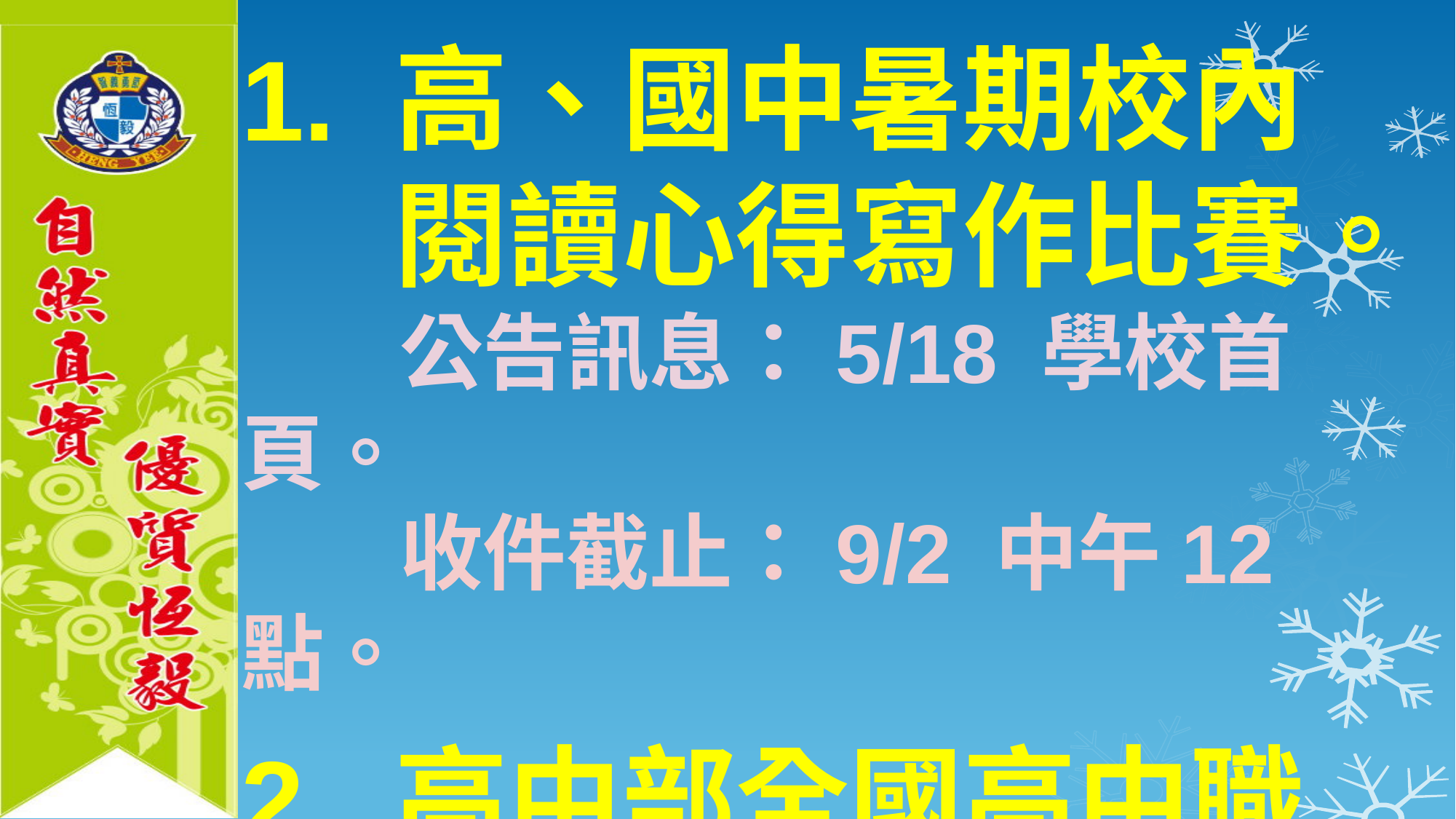

1. 高、國中暑期校內
    閱讀心得寫作比賽。
      公告訊息：5/18 學校首頁。
      收件截止：9/2 中午12 點。

2. 高中部全國高中職
    小論文寫作比賽。